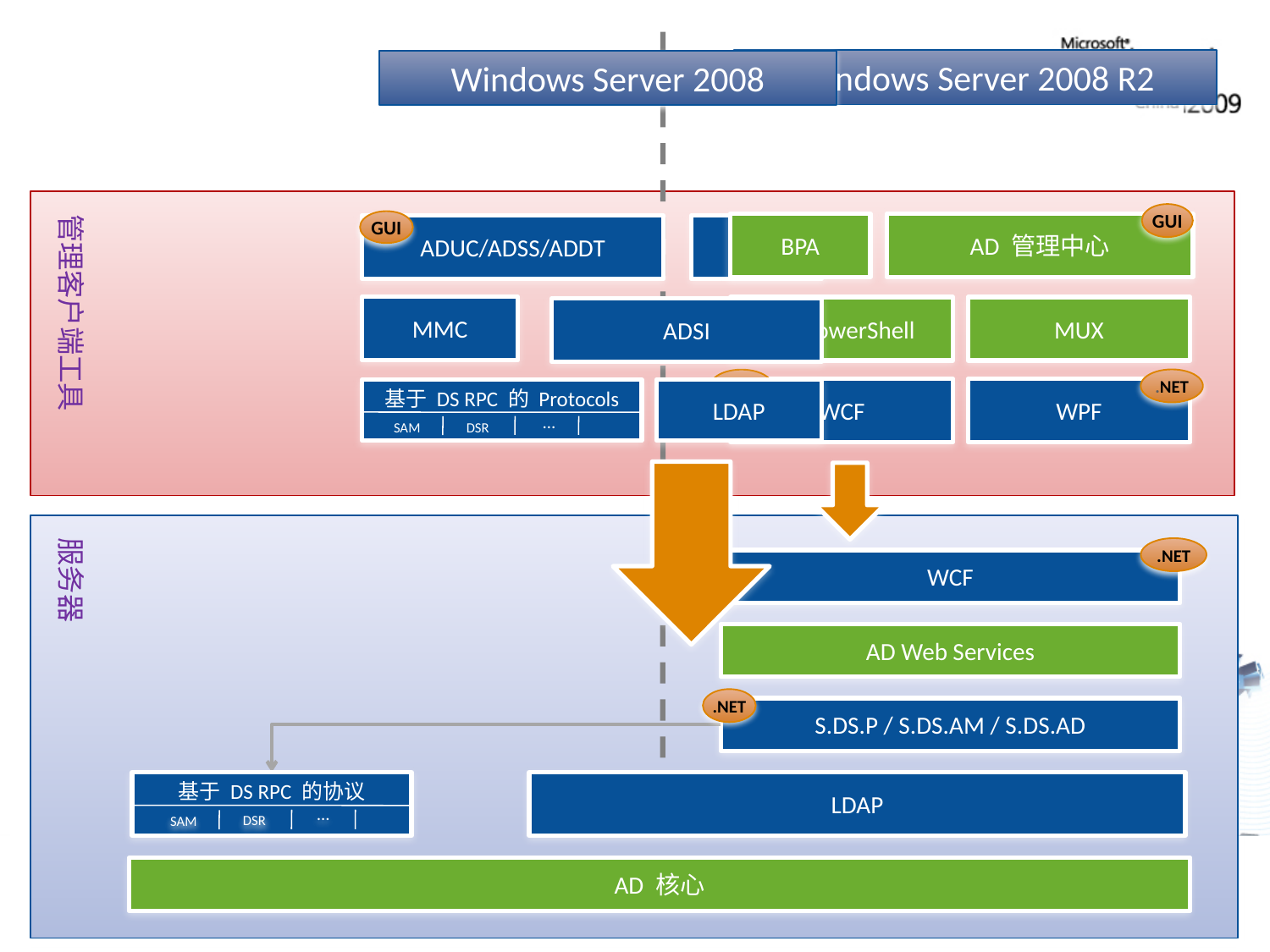

Windows Server 2008 R2
Windows Server 2008
GUI
CLI
ADUC/ADSS/ADDT
WSH
MMC
ADSI
基于 DS RPC 的 Protocols
…
SAM
DSR
LDAP
…

管理客户端工具
GUI
BPA
AD 管理中心
AD PowerShell
MUX
.NET
.NET
WPF
WCF

服务器
.NET
WCF
AD Web Services
.NET
S.DS.P / S.DS.AM / S.DS.AD
基于 DS RPC 的协议
…
DSR
SAM
LDAP

AD 核心